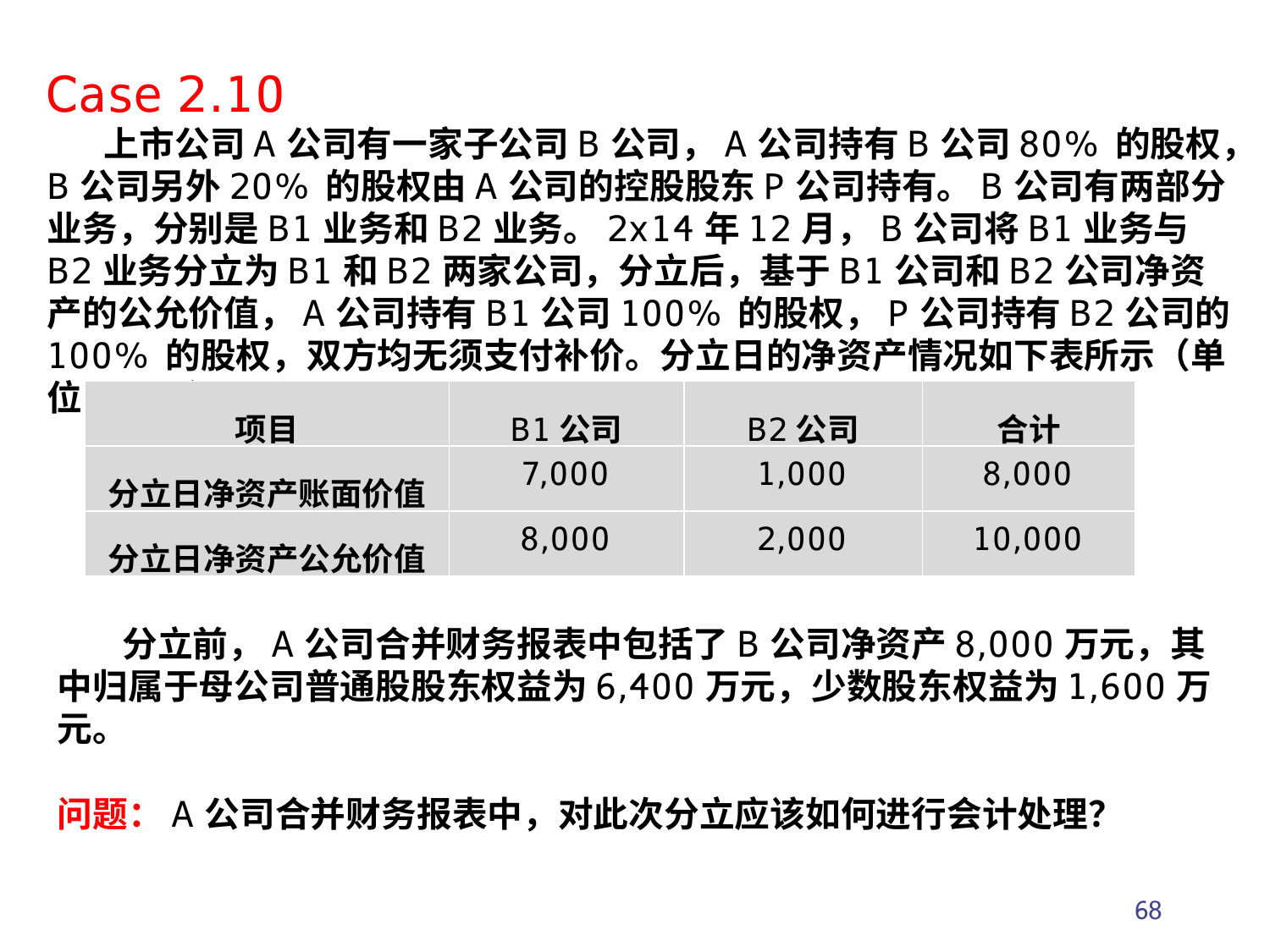

Case 2.10
      上市公司A公司有一家子公司B公司，A公司持有B公司80%的股权，B公司另外20%的股权由A公司的控股股东P公司持有。B公司有两部分业务，分别是B1业务和B2业务。2x14年12月，B公司将B1业务与B2业务分立为B1和B2两家公司，分立后，基于B1公司和B2公司净资产的公允价值，A公司持有B1公司100%的股权，P公司持有B2公司的100%的股权，双方均无须支付补价。分立日的净资产情况如下表所示（单位：万元）：
| 项目 | B1公司 | B2公司 | 合计 |
| --- | --- | --- | --- |
| 分立日净资产账面价值 | 7,000 | 1,000 | 8,000 |
| 分立日净资产公允价值 | 8,000 | 2,000 | 10,000 |
       分立前，A公司合并财务报表中包括了B公司净资产8,000万元，其中归属于母公司普通股股东权益为6,400万元，少数股东权益为1,600万元。

问题：A公司合并财务报表中，对此次分立应该如何进行会计处理？
68